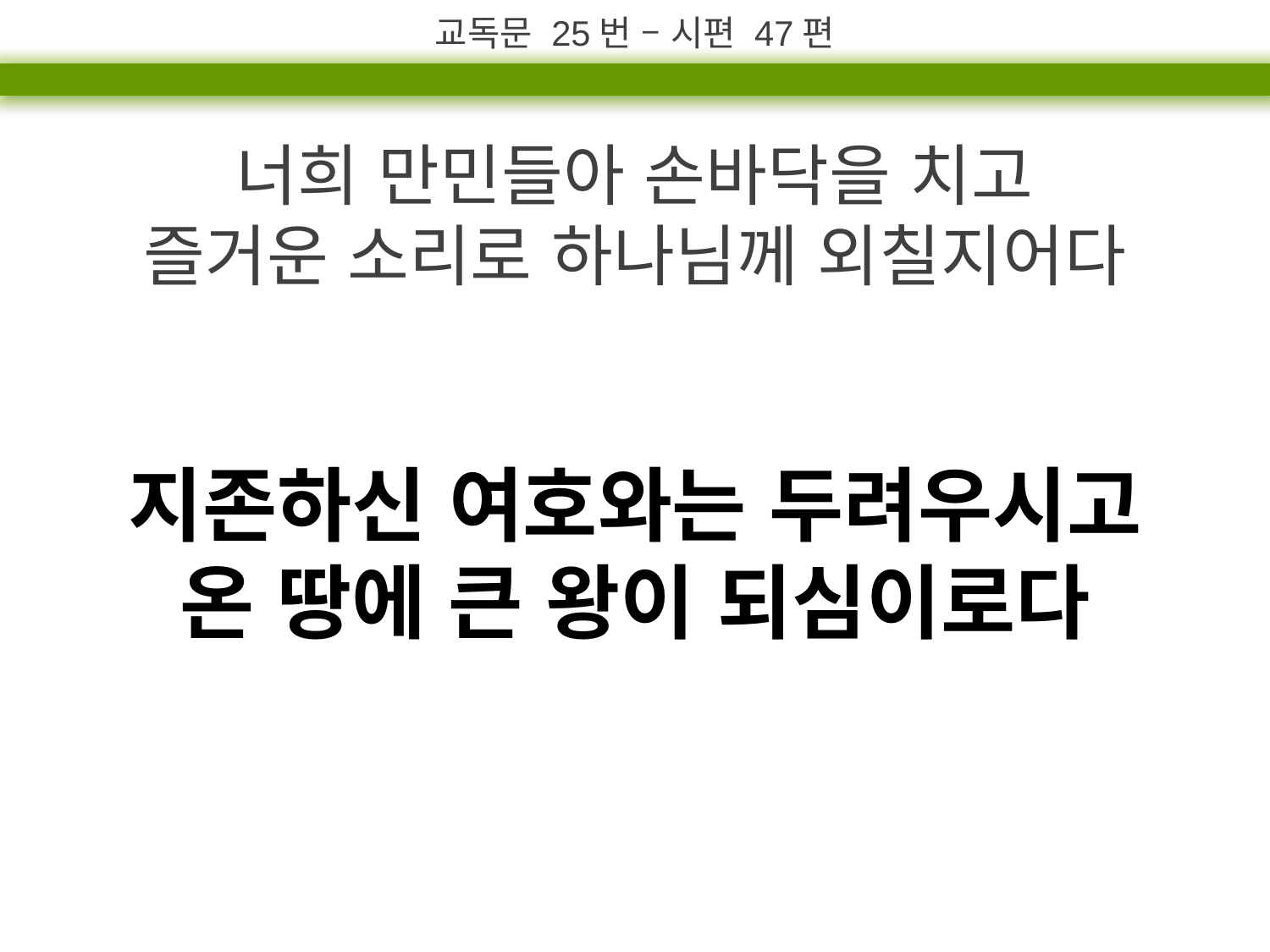

교독문 25번 – 시편 47편

너희 만민들아 손바닥을 치고
즐거운 소리로 하나님께 외칠지어다
지존하신 여호와는 두려우시고
온 땅에 큰 왕이 되심이로다